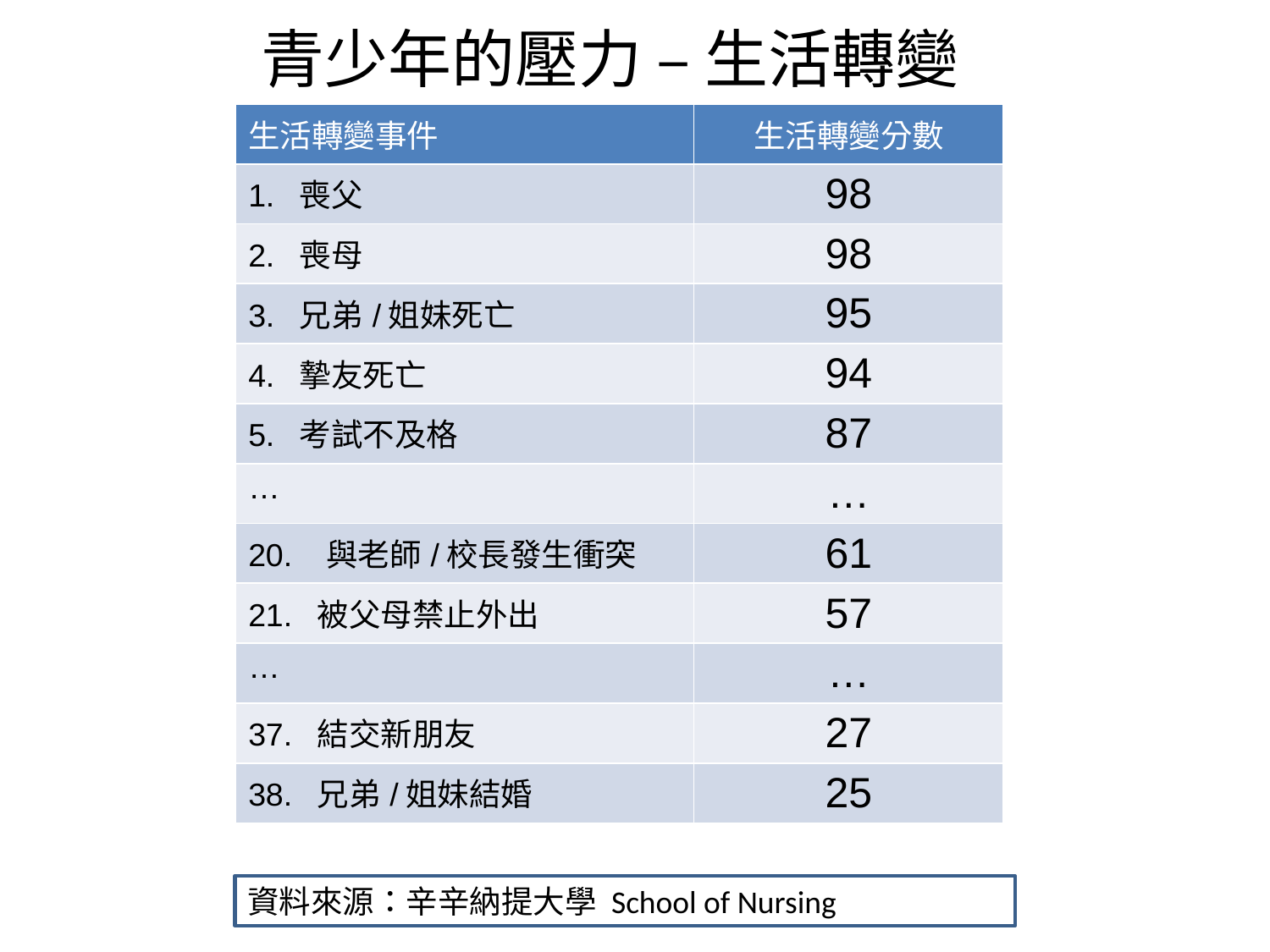

# 青少年的壓力 – 生活轉變
| 生活轉變事件 | 生活轉變分數 |
| --- | --- |
| 1. 喪父 | 98 |
| 2. 喪母 | 98 |
| 3. 兄弟/姐妹死亡 | 95 |
| 4. 摯友死亡 | 94 |
| 5. 考試不及格 | 87 |
| … | … |
| 20. 與老師/校長發生衝突 | 61 |
| 21. 被父母禁止外出 | 57 |
| … | … |
| 37. 結交新朋友 | 27 |
| 38. 兄弟/姐妹結婚 | 25 |
資料來源：辛辛納提大學 School of Nursing